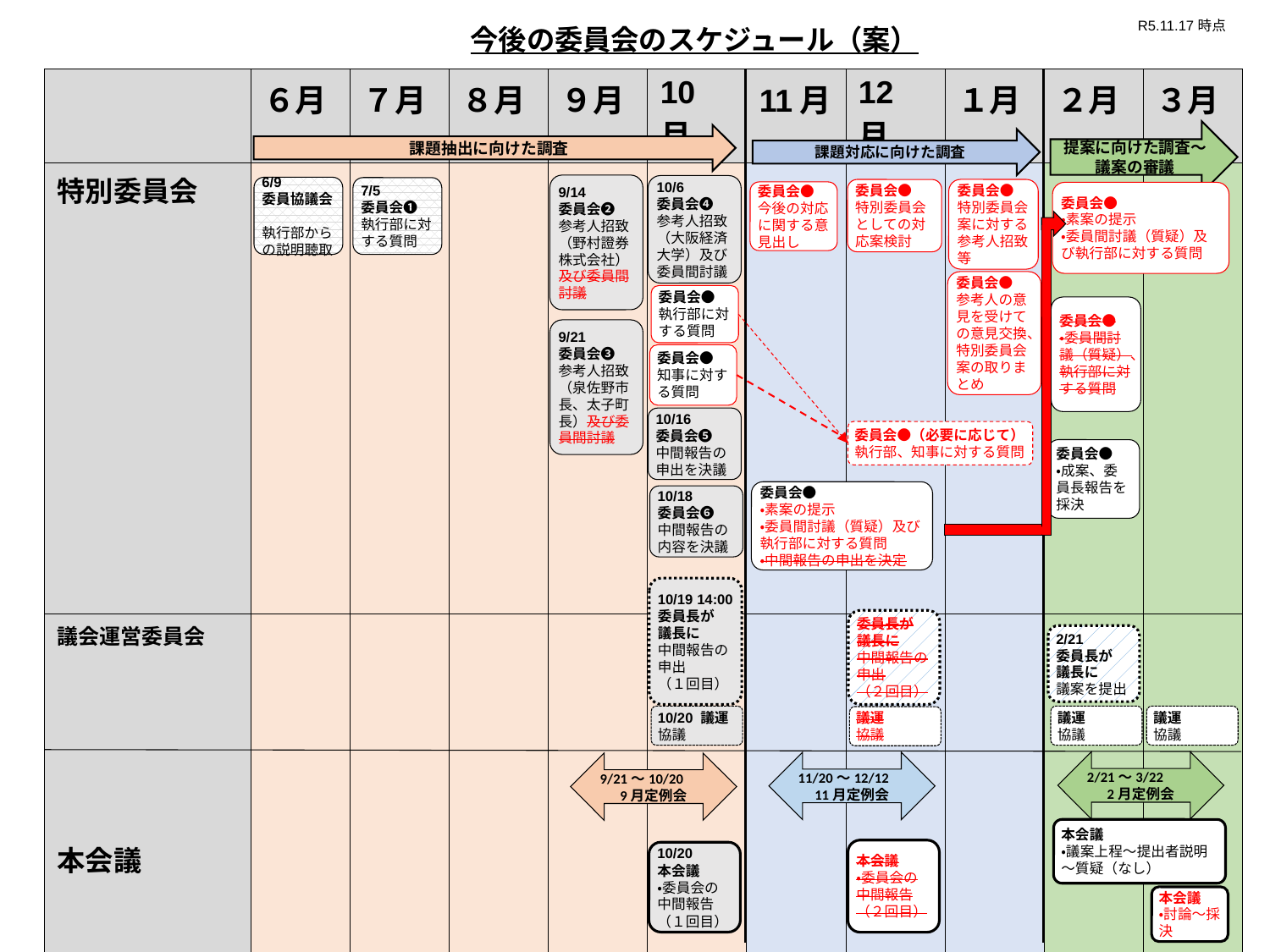

R5.11.17時点
今後の委員会のスケジュール（案）

|  | ６月 | ７月 | ８月 | ９月 | 10月 | 11月 | 12月 | １月 | ２月 | ３月 |
| --- | --- | --- | --- | --- | --- | --- | --- | --- | --- | --- |
| 特別委員会 |  |  |  |  |  |  |  |  |  |  |
| 議会運営委員会 本会議 |  |  |  |  |  |  |  |  |  |  |
提案に向けた調査～議案の審議
課題抽出に向けた調査
課題対応に向けた調査
9/14
委員会➋
参考人招致（野村證券株式会社）及び委員間討議
10/6
委員会➍
参考人招致（大阪経済大学）及び委員間討議
6/9
委員協議会
執行部からの説明聴取
7/5
委員会❶
執行部に対する質問
委員会●
特別委員会案に対する参考人招致等
委員会●
特別委員会としての対応案検討
委員会●
今後の対応に関する意見出し
委員会●
・素案の提示
・委員間討議（質疑）及び執行部に対する質問

委員会●
参考人の意見を受けての意見交換、特別委員会案の取りまとめ
委員会●
執行部に対する質問
委員会●
・委員間討議（質疑）、執行部に対する質問
9/21
委員会➌
参考人招致（泉佐野市長、太子町長）及び委員間討議
委員会●
知事に対する質問
10/16
委員会❺
中間報告の申出を決議
委員会●（必要に応じて）
執行部、知事に対する質問
委員会●
・成案、委員長報告を採決
委員会●
・素案の提示
・委員間討議（質疑）及び執行部に対する質問
・中間報告の申出を決定
10/18
委員会❻
中間報告の内容を決議
10/19 14:00
委員長が
議長に
中間報告の申出
（１回目）
委員長が
議長に
中間報告の申出
（２回目）
2/21
委員長が
議長に
議案を提出
10/20 議運
協議
議運
協議
議運
協議
議運
協議
2/21～3/22
2月定例会
11/20～12/12
11月定例会
9/21～10/20
9月定例会
本会議
・議案上程～提出者説明～質疑（なし）
本会議
・委員会の
中間報告
（２回目）
10/20
本会議
・委員会の
中間報告
（１回目）
本会議
・討論～採決